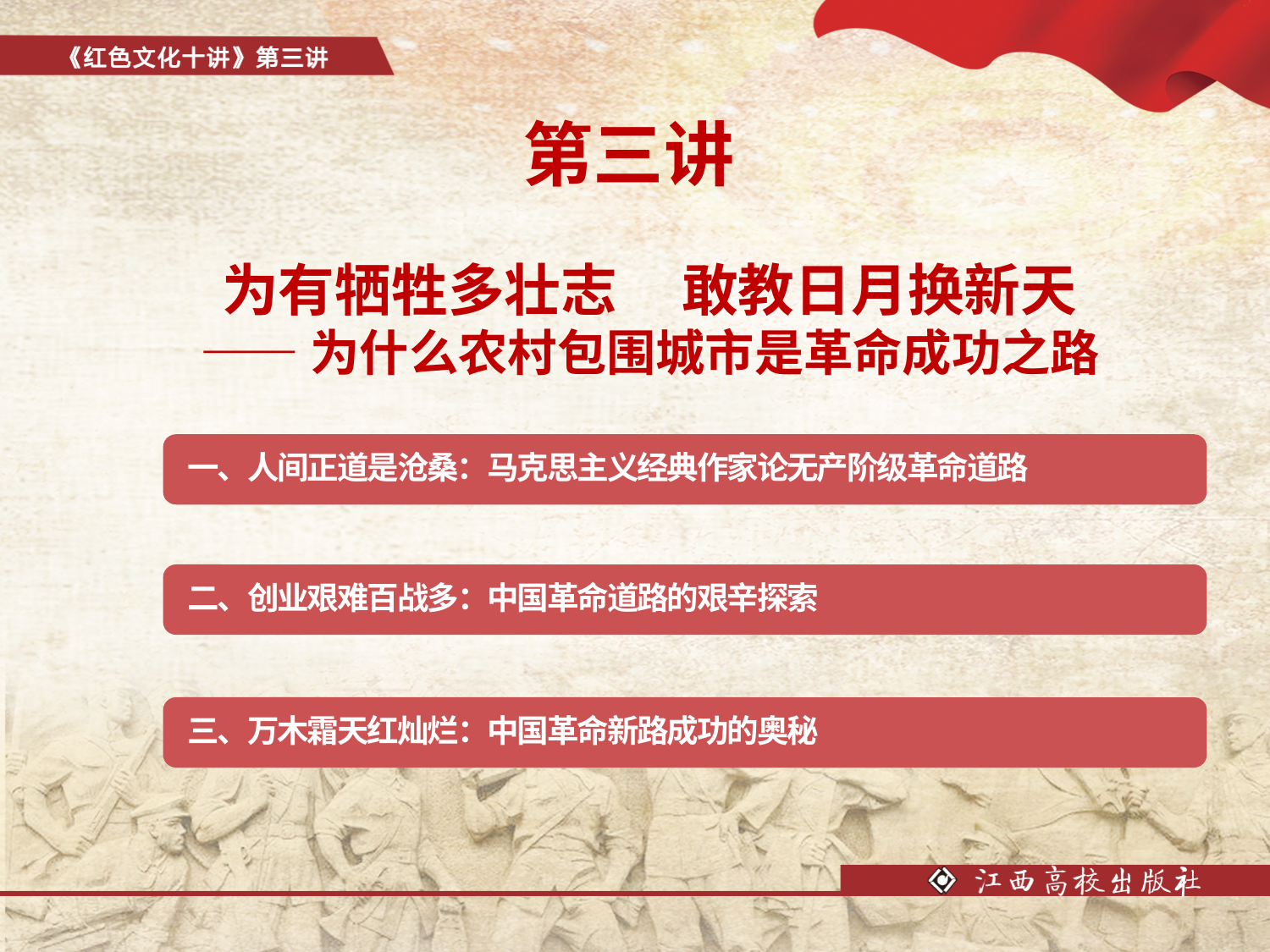

第三讲
为有牺牲多壮志     敢教日月换新天
——为什么农村包围城市是革命成功之路

一、人间正道是沧桑：马克思主义经典作家论无产阶级革命道路

二、创业艰难百战多：中国革命道路的艰辛探索

三、万木霜天红灿烂：中国革命新路成功的奥秘